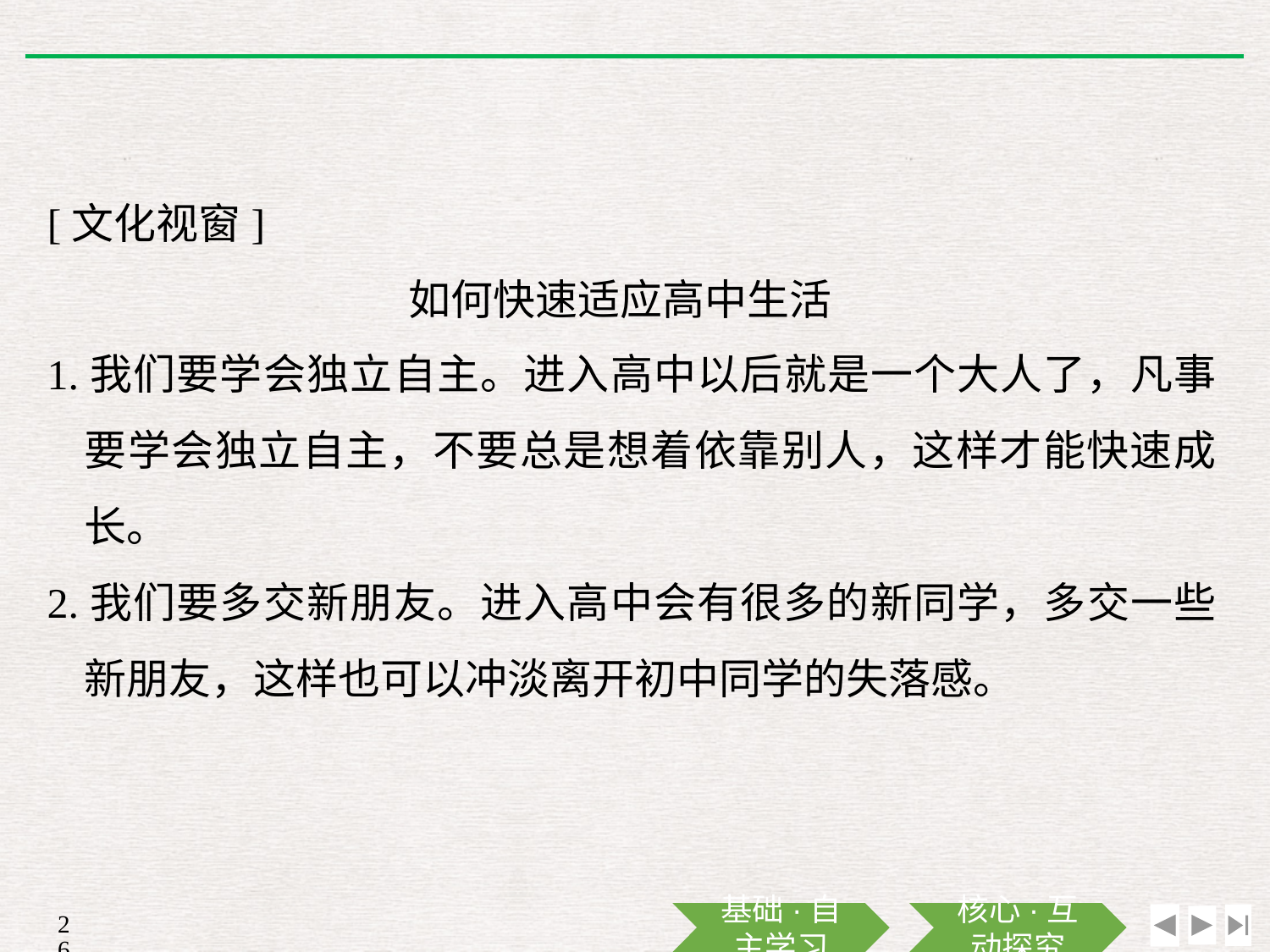

[文化视窗]
如何快速适应高中生活
1.我们要学会独立自主。进入高中以后就是一个大人了，凡事要学会独立自主，不要总是想着依靠别人，这样才能快速成长。
2.我们要多交新朋友。进入高中会有很多的新同学，多交一些新朋友，这样也可以冲淡离开初中同学的失落感。